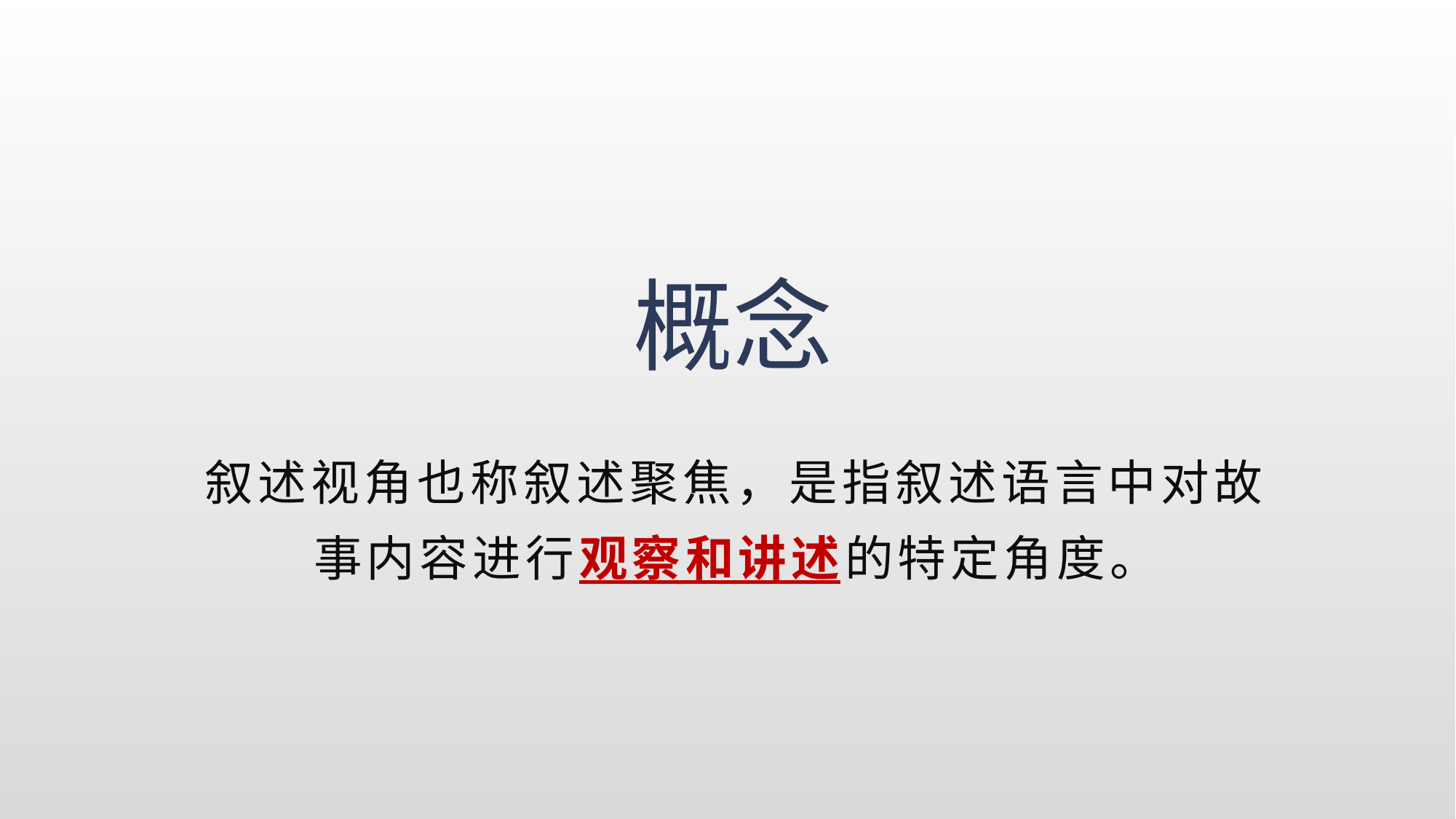

概念
叙述视角也称叙述聚焦，是指叙述语言中对故事内容进行观察和讲述的特定角度。